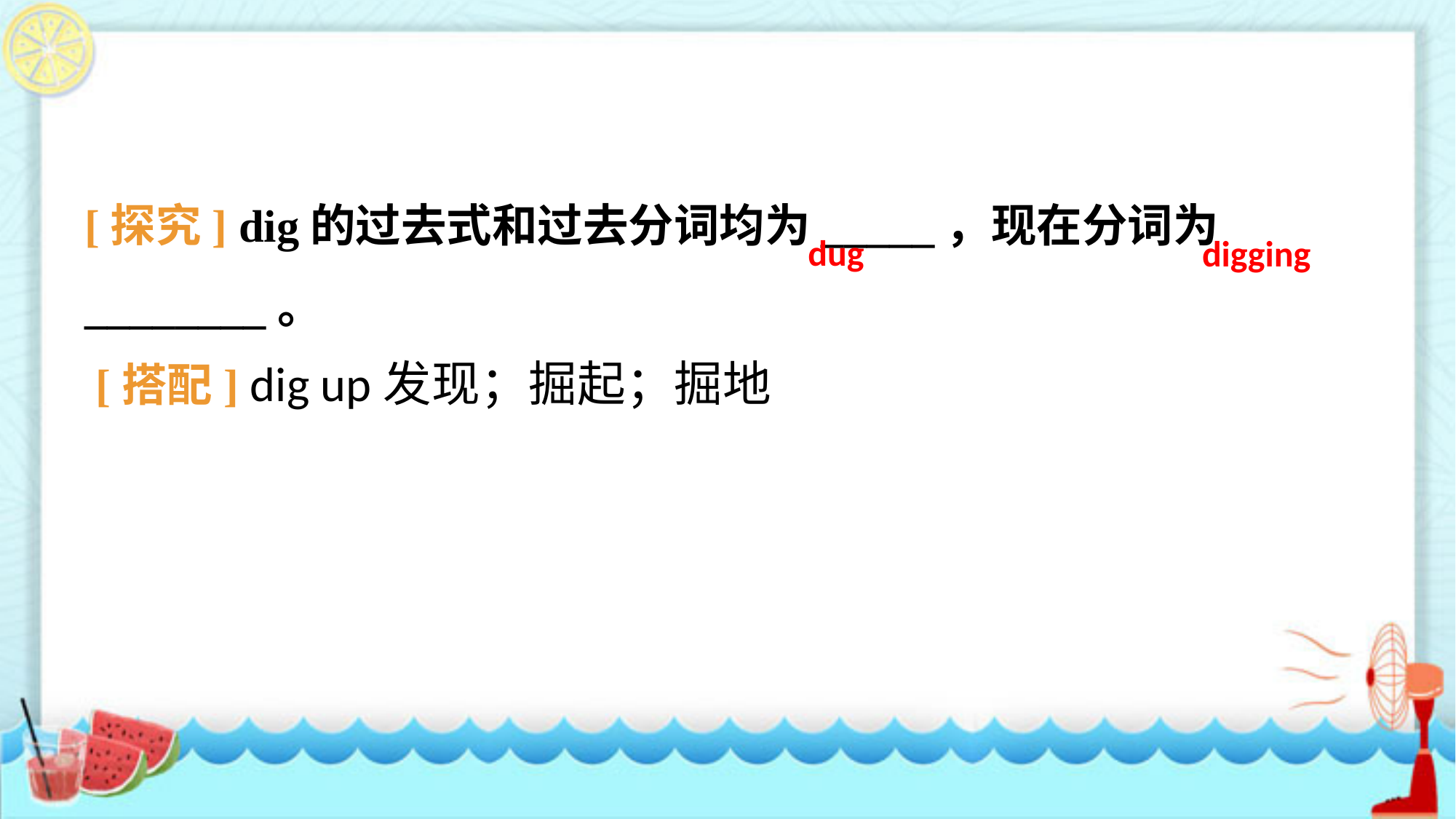

[探究] dig的过去式和过去分词均为_____，现在分词为________。
dug
 digging
[搭配] dig up发现；掘起；掘地